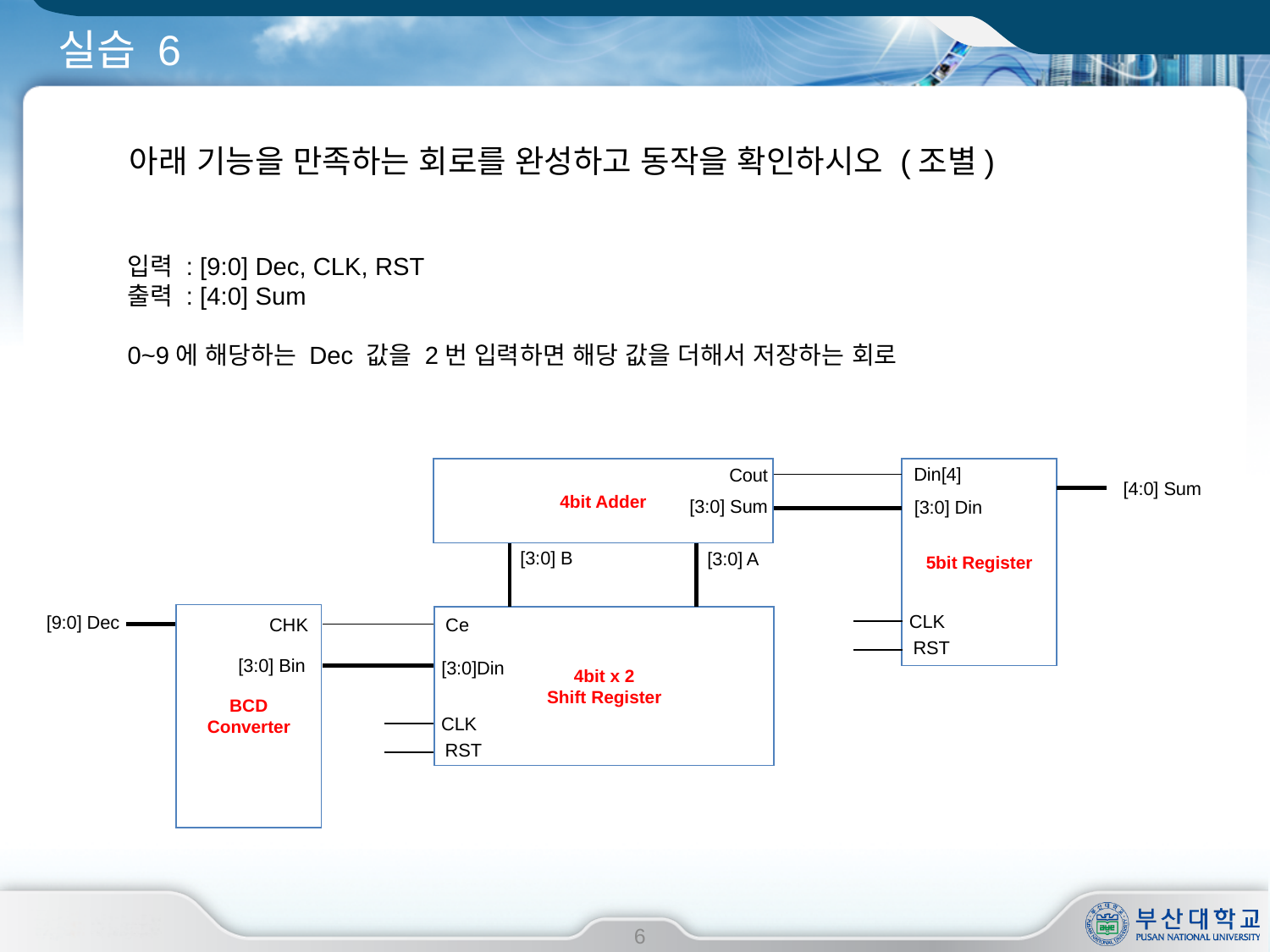

# 실습 6
아래 기능을 만족하는 회로를 완성하고 동작을 확인하시오 (조별)
입력 : [9:0] Dec, CLK, RST
출력 : [4:0] Sum

0~9에 해당하는 Dec 값을 2번 입력하면 해당 값을 더해서 저장하는 회로
Din[4]
Cout
4bit Adder
5bit Register
[4:0] Sum
[3:0] Sum
[3:0] Din
[3:0] B
[3:0] A
CLK
[9:0] Dec
BCD
Converter
CHK
Ce
4bit x 2
Shift Register
RST
[3:0] Bin
[3:0]Din
CLK
RST
6